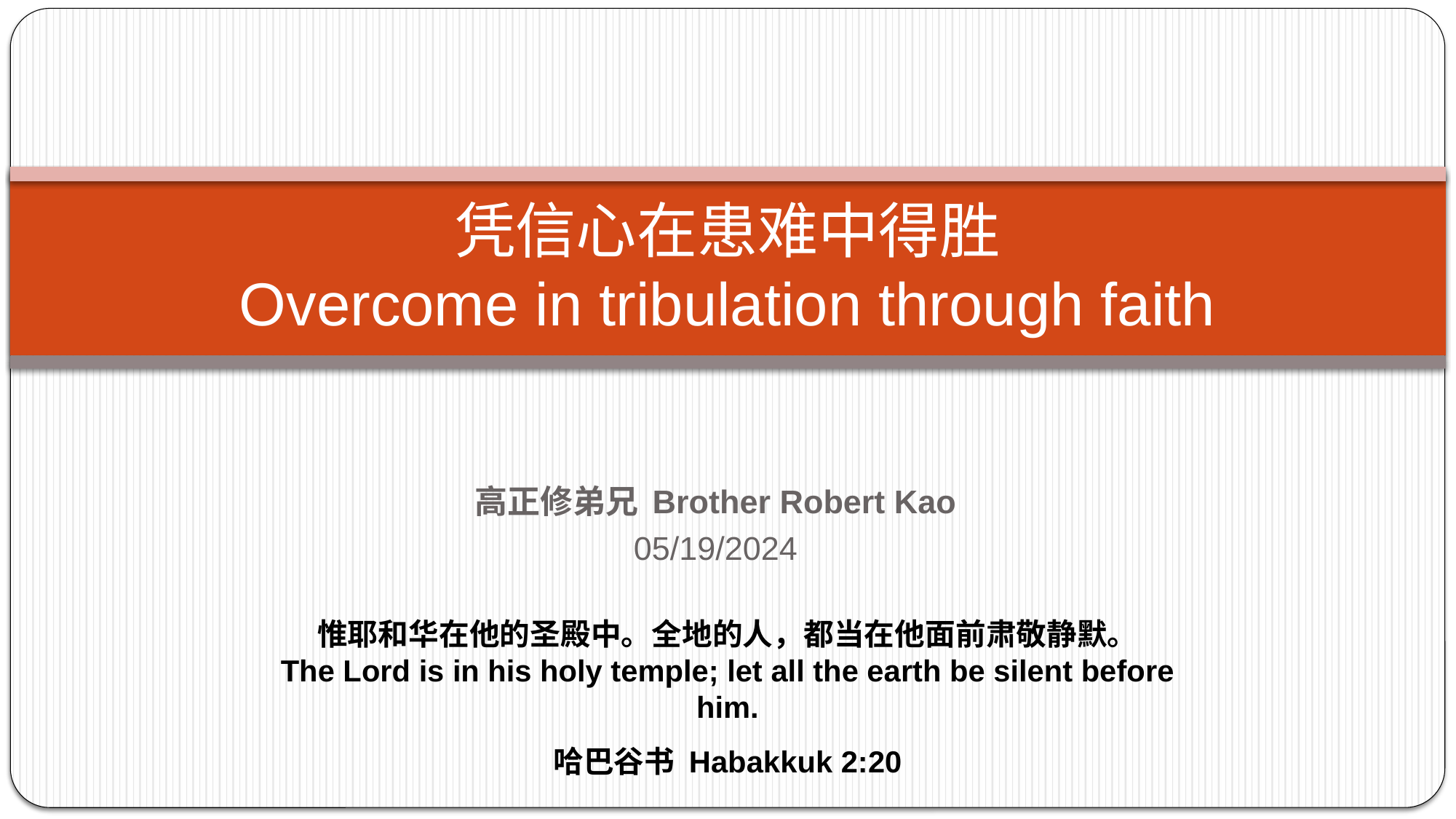

# 凭信心在患难中得胜 Overcome in tribulation through faith

高正修弟兄 Brother Robert Kao
05/19/2024
惟耶和华在他的圣殿中。全地的人，都当在他面前肃敬静默。
The Lord is in his holy temple; let all the earth be silent before him.
哈巴谷书 Habakkuk 2:20